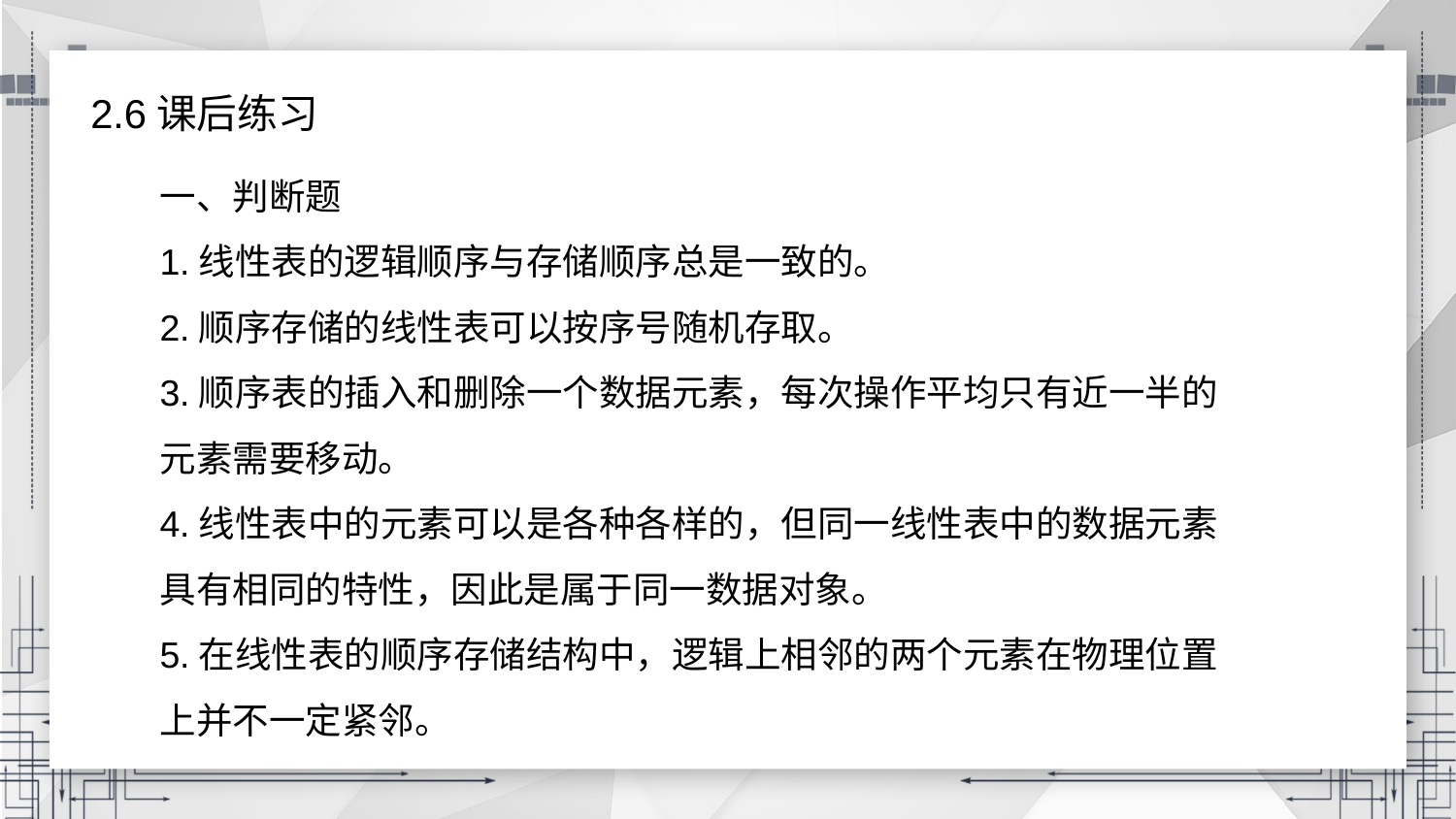

2.6课后练习
一、判断题
1.线性表的逻辑顺序与存储顺序总是一致的。
2.顺序存储的线性表可以按序号随机存取。
3.顺序表的插入和删除一个数据元素，每次操作平均只有近一半的元素需要移动。
4.线性表中的元素可以是各种各样的，但同一线性表中的数据元素具有相同的特性，因此是属于同一数据对象。
5.在线性表的顺序存储结构中，逻辑上相邻的两个元素在物理位置上并不一定紧邻。